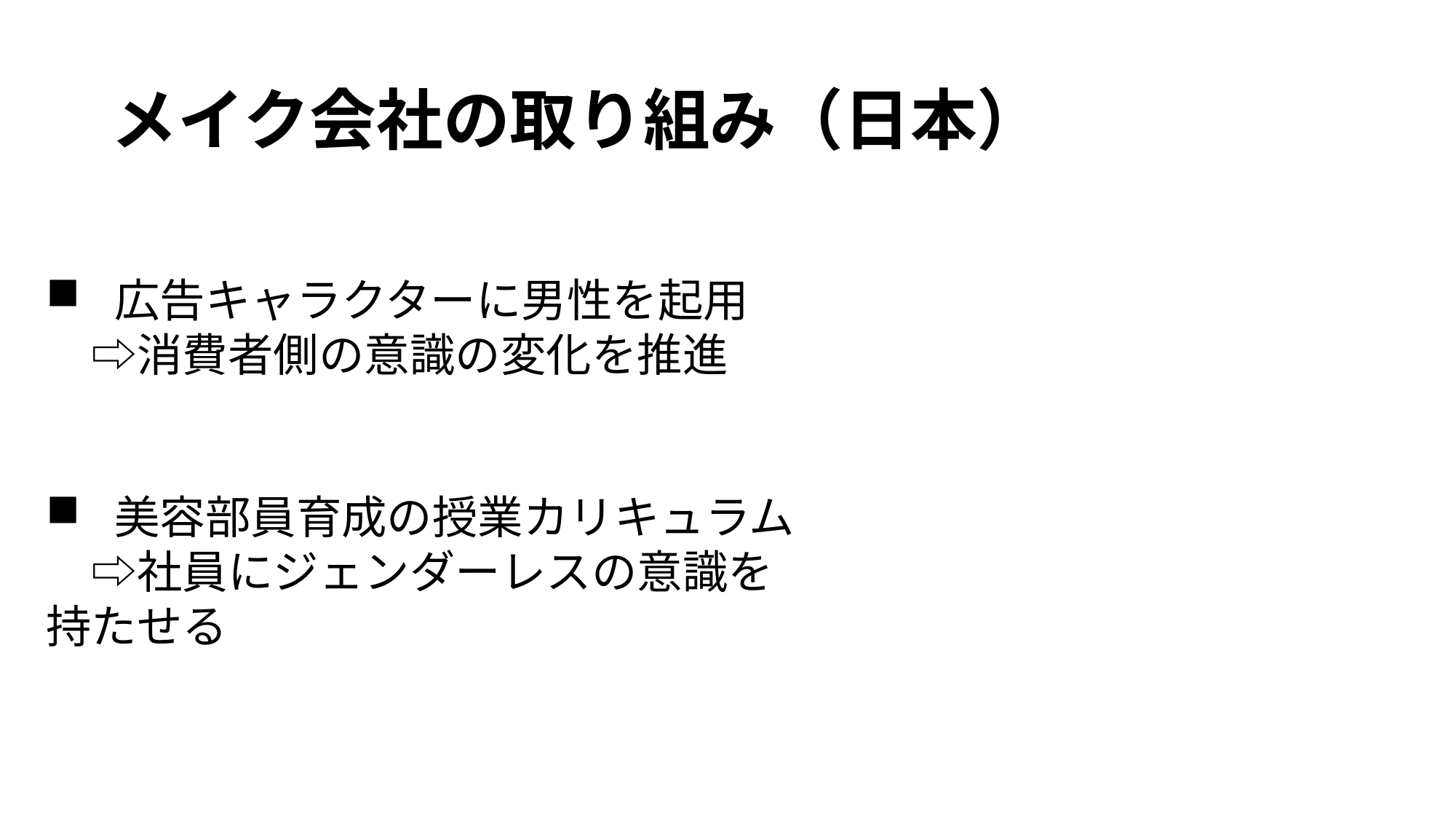

# メイク会社の取り組み（日本）
広告キャラクターに男性を起用
　⇨消費者側の意識の変化を推進

美容部員育成の授業カリキュラム
　⇨社員にジェンダーレスの意識を持たせる